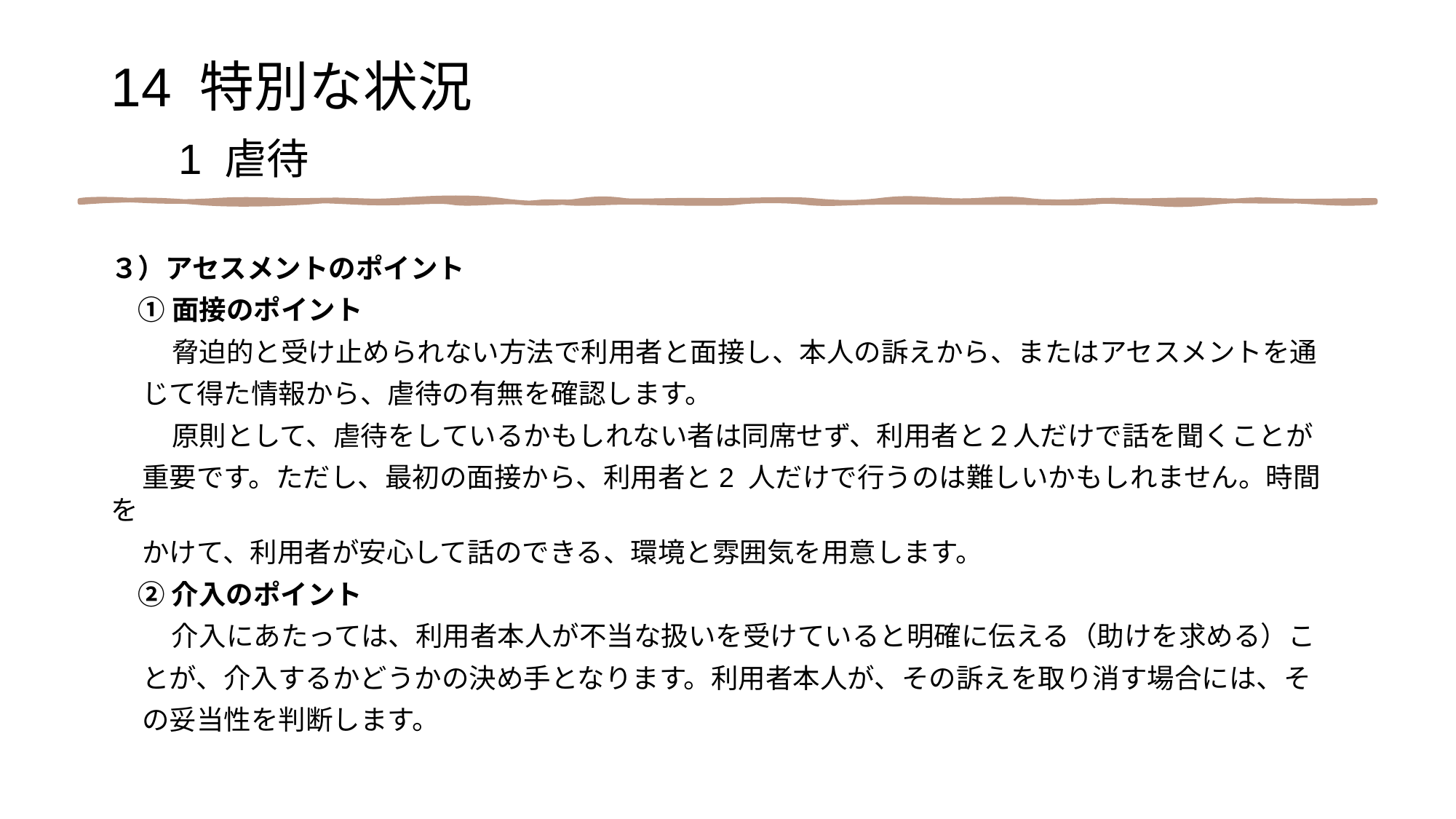

14 特別な状況
　1 虐待

３）アセスメントのポイント
　① 面接のポイント
　　 脅迫的と受け止められない方法で利用者と面接し、本人の訴えから、またはアセスメントを通
    じて得た情報から、虐待の有無を確認します。
　　 原則として、虐待をしているかもしれない者は同席せず、利用者と２人だけで話を聞くことが
    重要です。ただし、最初の面接から、利用者と2 人だけで行うのは難しいかもしれません。時間を
    かけて、利用者が安心して話のできる、環境と雰囲気を用意します。
　② 介入のポイント
　　 介入にあたっては、利用者本人が不当な扱いを受けていると明確に伝える（助けを求める）こ
    とが、介入するかどうかの決め手となります。利用者本人が、その訴えを取り消す場合には、そ
    の妥当性を判断します。